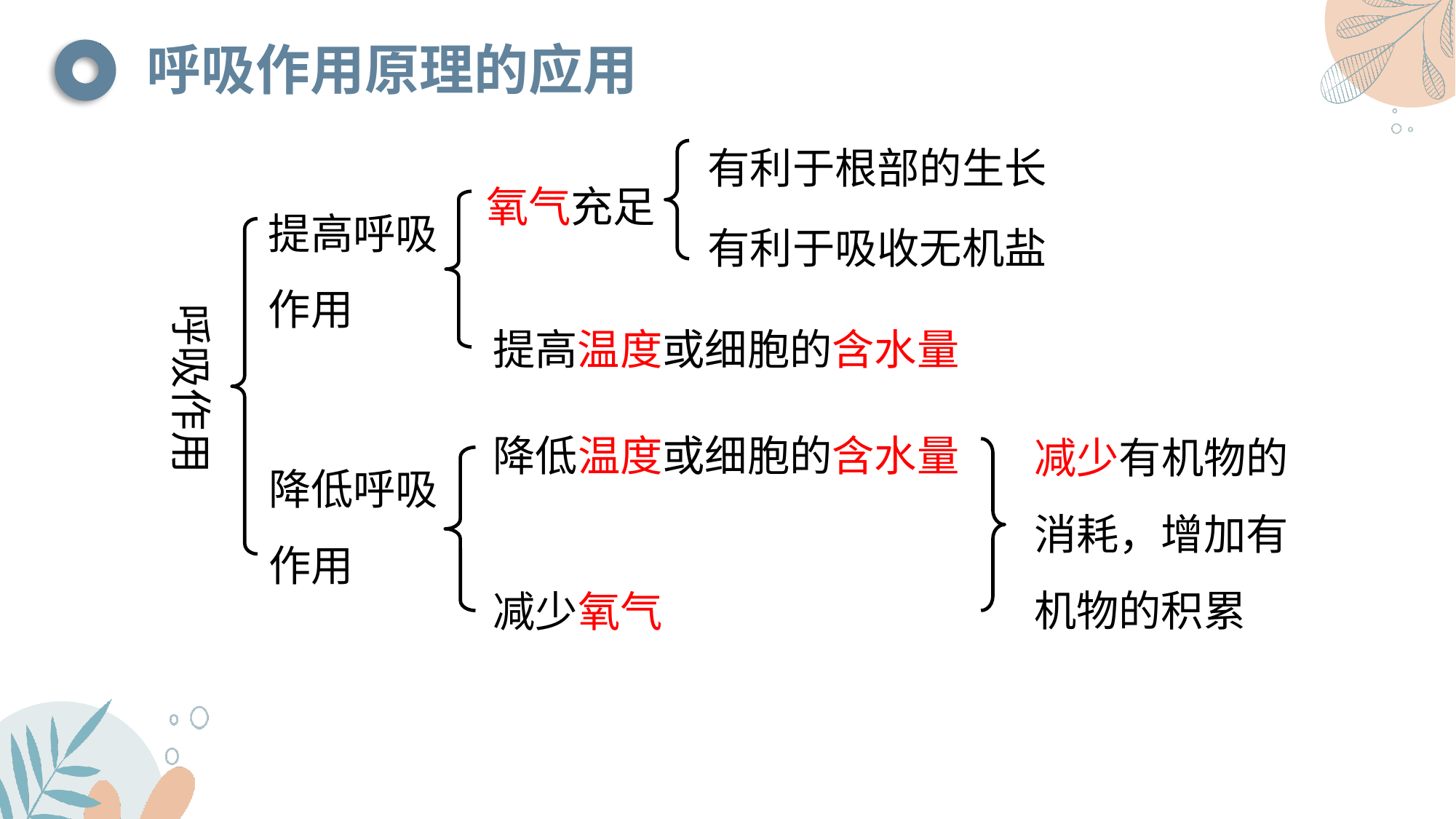

呼吸作用原理的应用
有利于根部的生长

氧气充足
提高呼吸作用
有利于吸收无机盐

提高温度或细胞的含水量
呼吸作用
降低温度或细胞的含水量
减少有机物的消耗，增加有机物的积累
降低呼吸作用

减少氧气